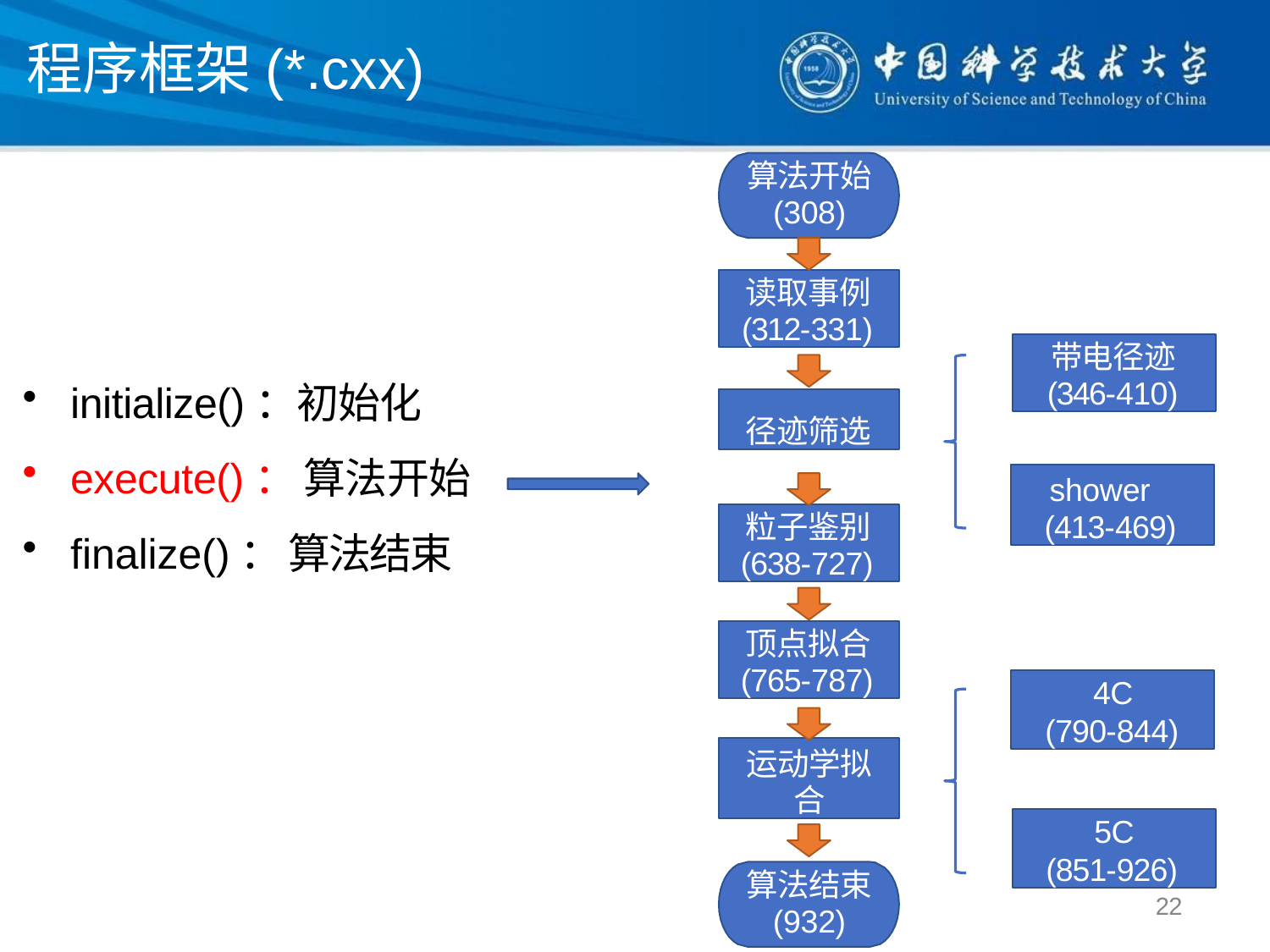

# 程序框架(*.cxx)

算法开始
(308)

读取事例
(312-331)
带电径迹
(346-410)
initialize()：初始化
execute()： 算法开始
finalize()： 算法结束

径迹筛选
shower (413-469)

粒子鉴别
(638-727)

顶点拟合
(765-787)
4C
(790-844)

运动学拟合
5C (851-926)

算法结束
(932)
22